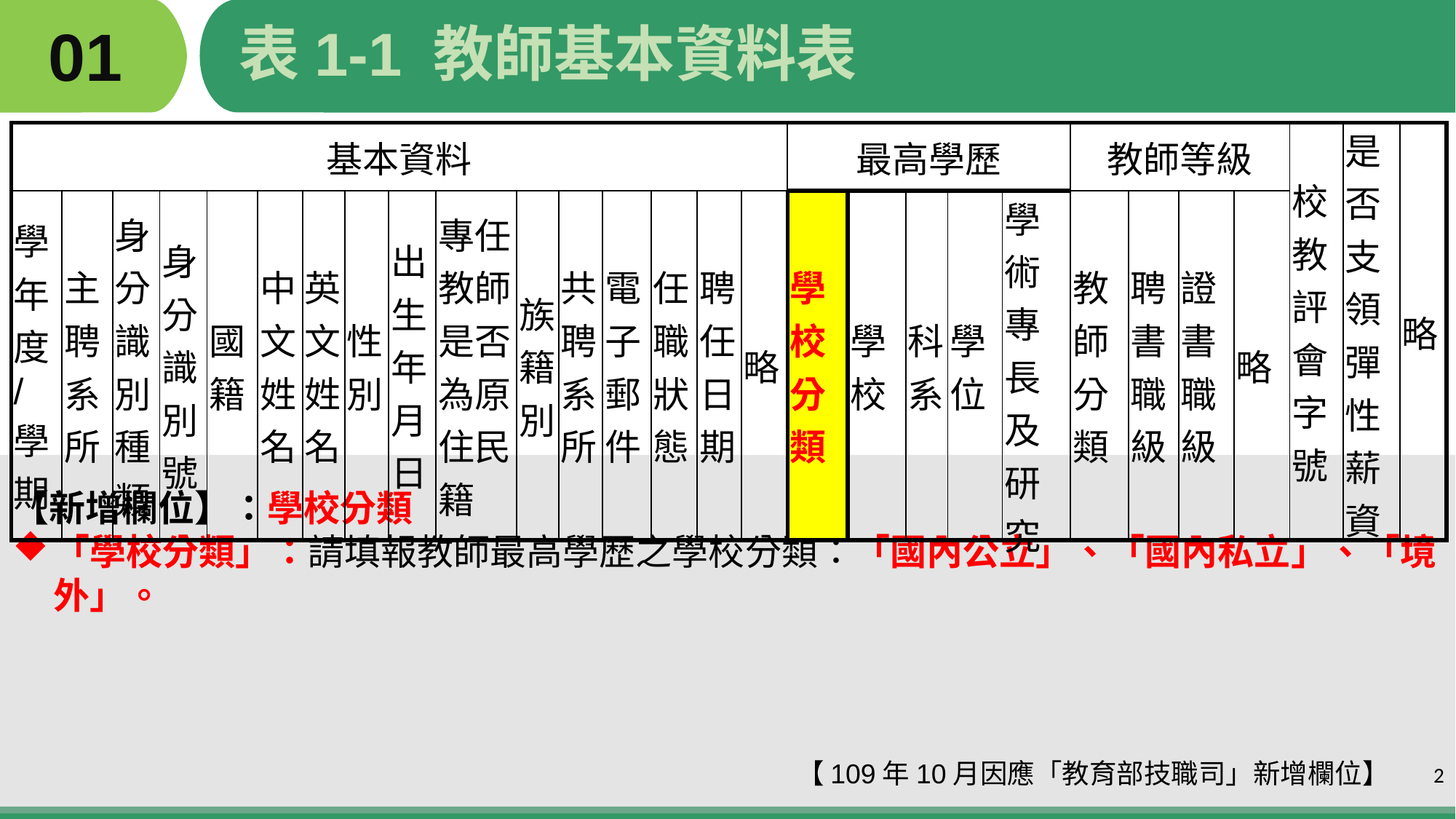

# 01
表1-1 教師基本資料表
| 基本資料 |  |  |  |  |  |  |  |  |  |  |  |  |  |  |  | 最高學歷 |  |  |  |  | 教師等級 |  |  |  | 校教評會字號 | 是否支領彈性薪資 | 略 |
| --- | --- | --- | --- | --- | --- | --- | --- | --- | --- | --- | --- | --- | --- | --- | --- | --- | --- | --- | --- | --- | --- | --- | --- | --- | --- | --- | --- |
| 學年度/學期 | 主聘系所 | 身分識別種類 | 身分識別號 | 國籍 | 中文姓名 | 英文姓名 | 性別 | 出生年月日 | 專任教師是否為原住民籍 | 族籍別 | 共聘系所 | 電子郵件 | 任職狀態 | 聘任日期 | 略 | 學校分類 | 學校 | 科系 | 學位 | 學術專長及研究 | 教師分類 | 聘書職級 | 證書職級 | 略 |  |  |  |
【新增欄位】：學校分類
「學校分類」：請填報教師最高學歷之學校分類：「國內公立」、「國內私立」、「境外」。

                                                                                        【109年10月因應「教育部技職司」新增欄位】

2